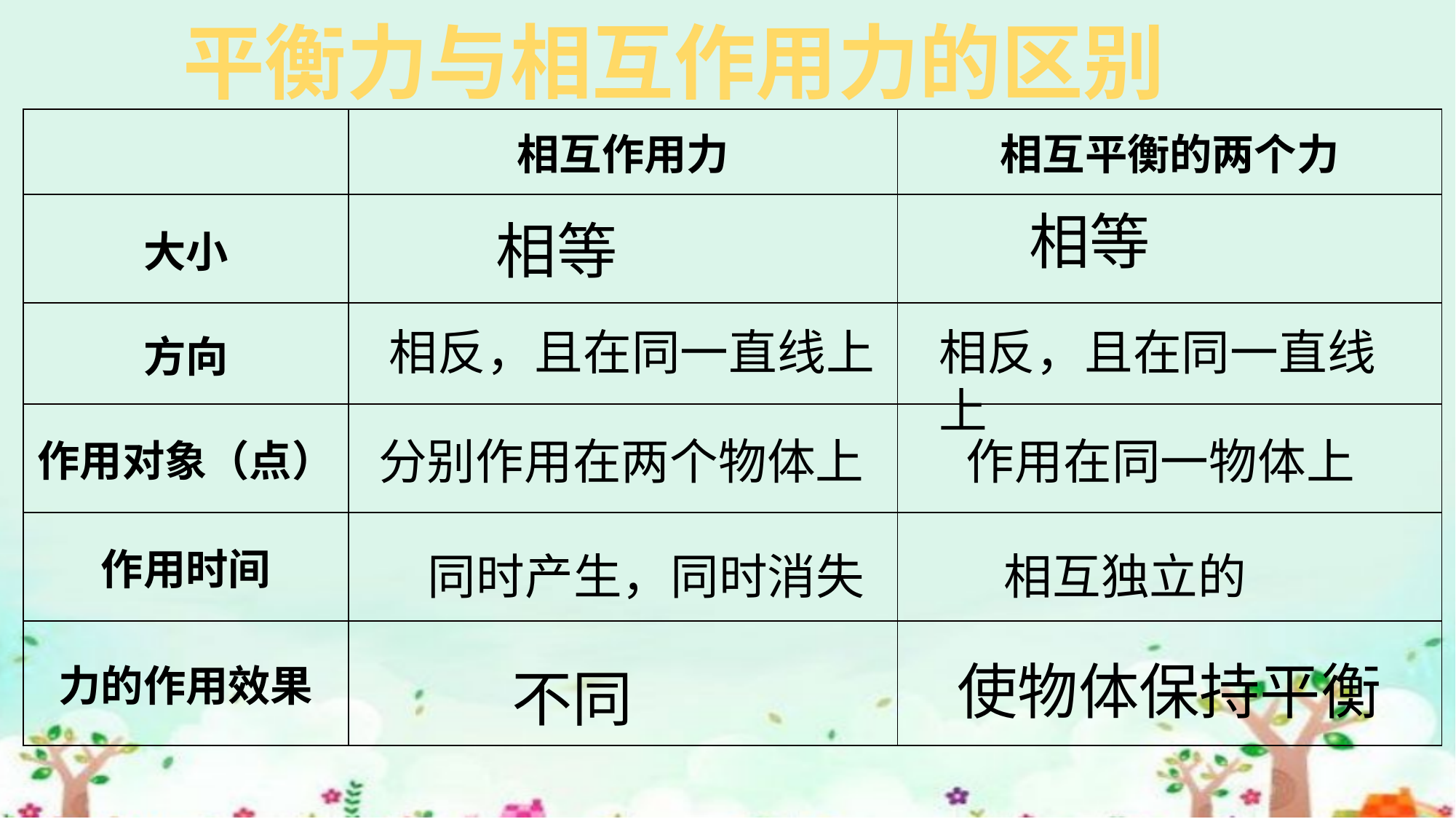

平衡力与相互作用力的区别
|  | 相互作用力 | 相互平衡的两个力 |
| --- | --- | --- |
| 大小 |  |  |
| 方向 |  |  |
| 作用对象（点） |  |  |
| 作用时间 |  |  |
| 力的作用效果 |  |  |
相等
相等
相反，且在同一直线上
相反，且在同一直线上
分别作用在两个物体上
作用在同一物体上
同时产生，同时消失
相互独立的
使物体保持平衡
不同